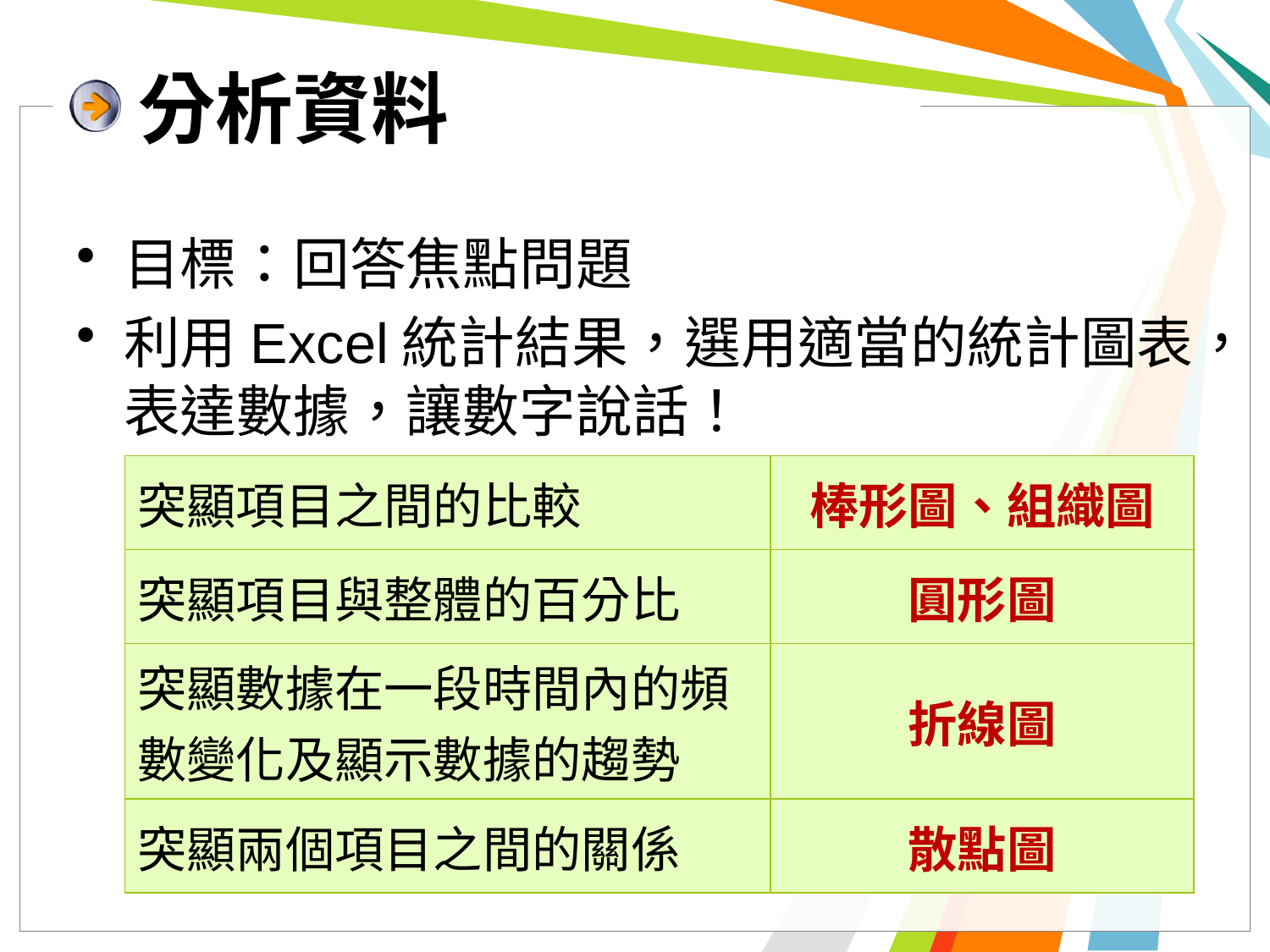

# 分析資料
目標：回答焦點問題
利用Excel統計結果，選用適當的統計圖表，表達數據，讓數字說話！

| 突顯項目之間的比較 | 棒形圖、組織圖 |
| --- | --- |
| 突顯項目與整體的百分比 | 圓形圖 |
| 突顯數據在一段時間內的頻數變化及顯示數據的趨勢 | 折線圖 |
| 突顯兩個項目之間的關係 | 散點圖 |